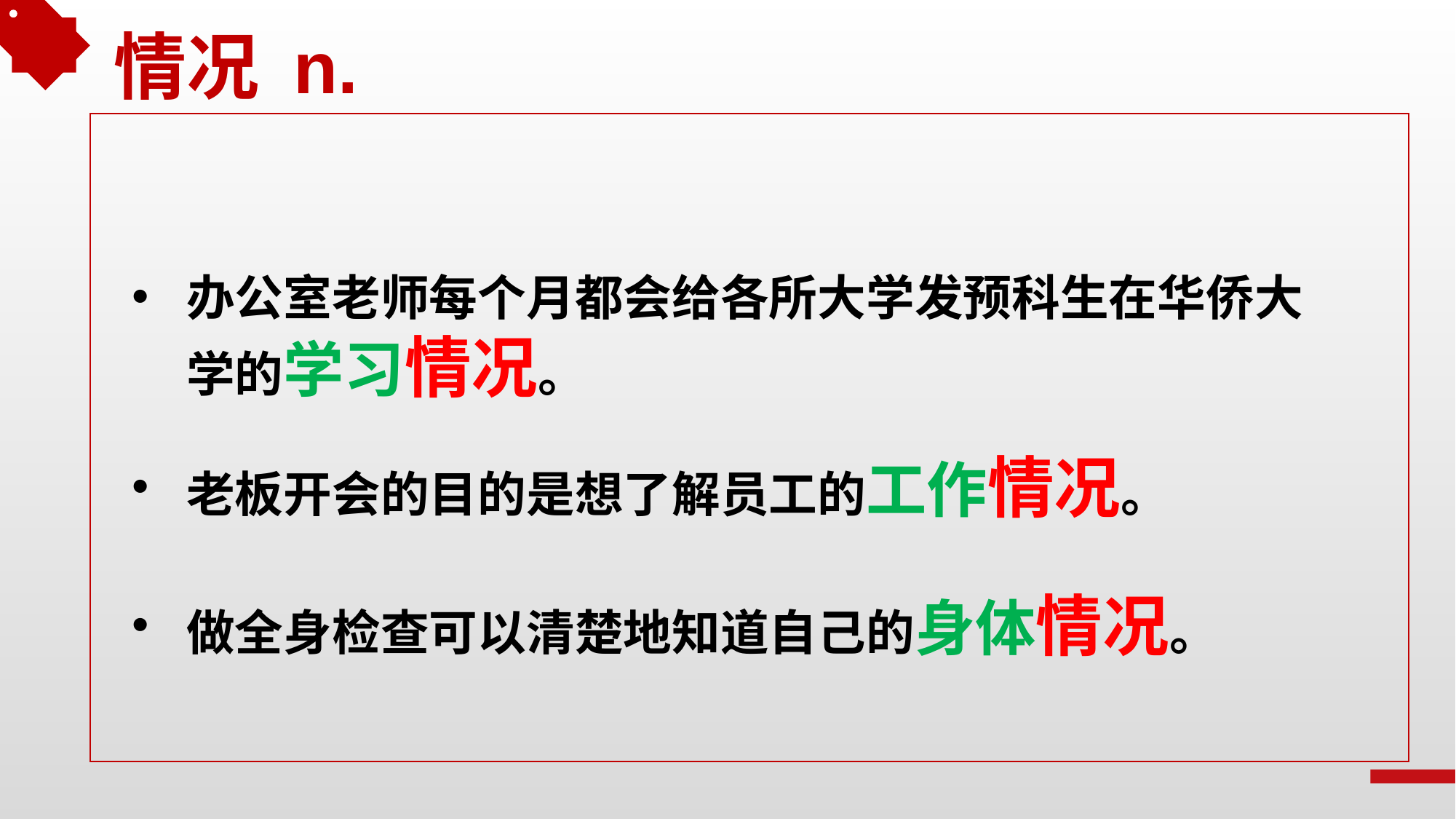

情况 n.

办公室老师每个月都会给各所大学发预科生在华侨大学的学习情况。
老板开会的目的是想了解员工的工作情况。
做全身检查可以清楚地知道自己的身体情况。